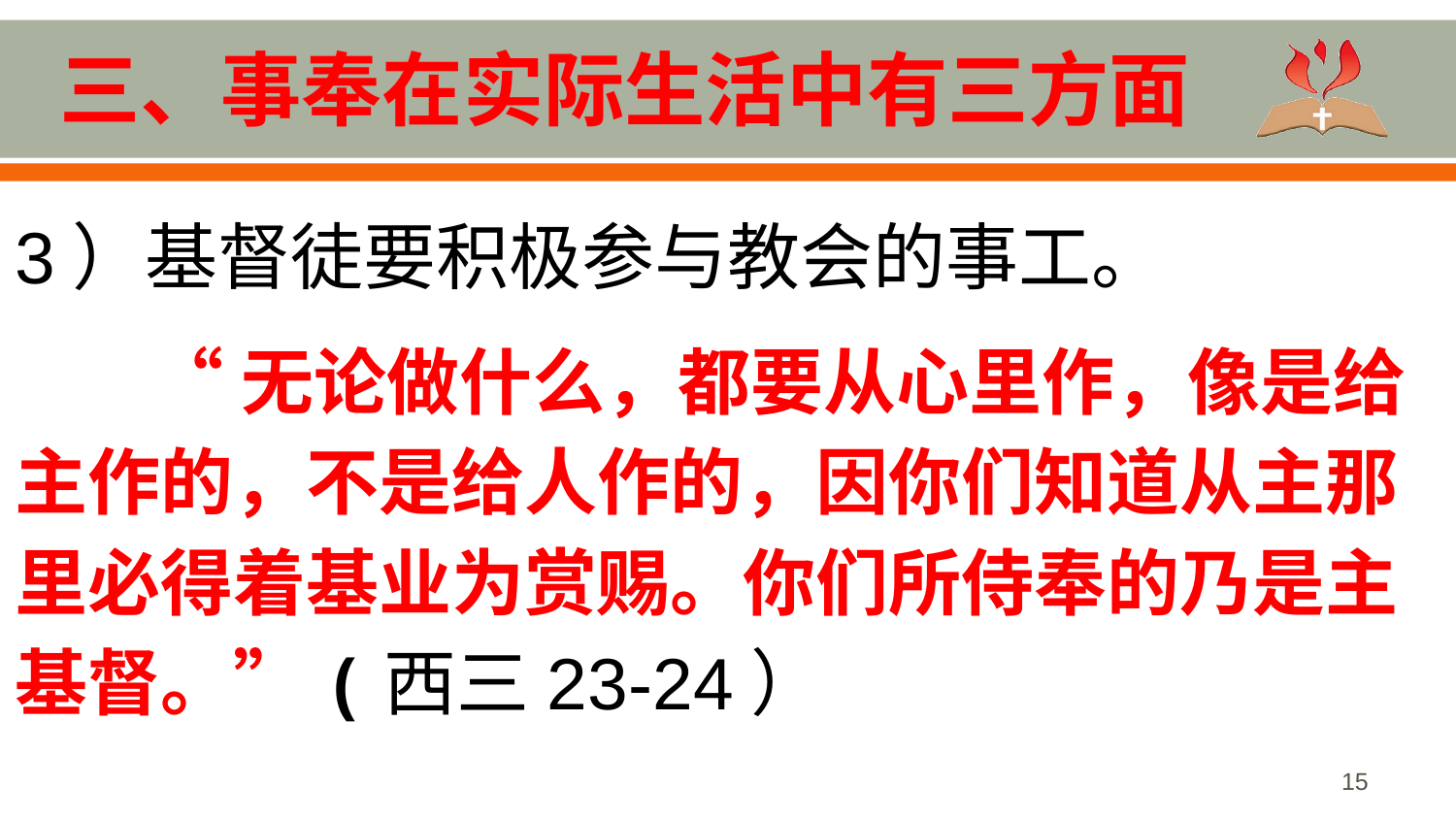

# 三、事奉在实际生活中有三方面
3）基督徒要积极参与教会的事工。
“无论做什么，都要从心里作，像是给主作的，不是给人作的，因你们知道从主那里必得着基业为赏赐。你们所侍奉的乃是主基督。”(西三23-24）

15